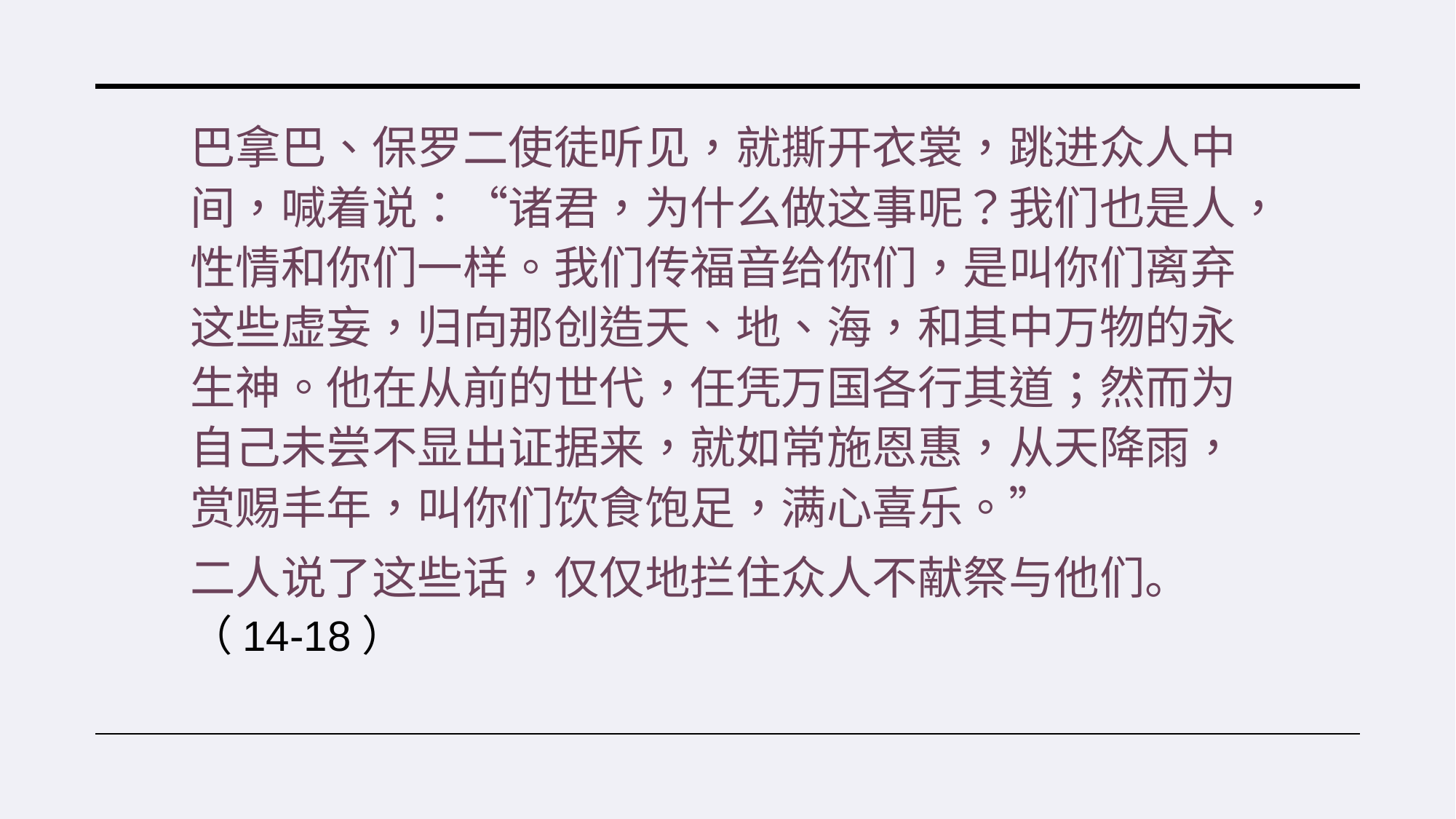

巴拿巴、保罗二使徒听见，就撕开衣裳，跳进众人中间，喊着说：“诸君，为什么做这事呢？我们也是人，性情和你们一样。我们传福音给你们，是叫你们离弃这些虚妄，归向那创造天、地、海，和其中万物的永生神。他在从前的世代，任凭万国各行其道；然而为自己未尝不显出证据来，就如常施恩惠，从天降雨，赏赐丰年，叫你们饮食饱足，满心喜乐。”
二人说了这些话，仅仅地拦住众人不献祭与他们。（14-18）